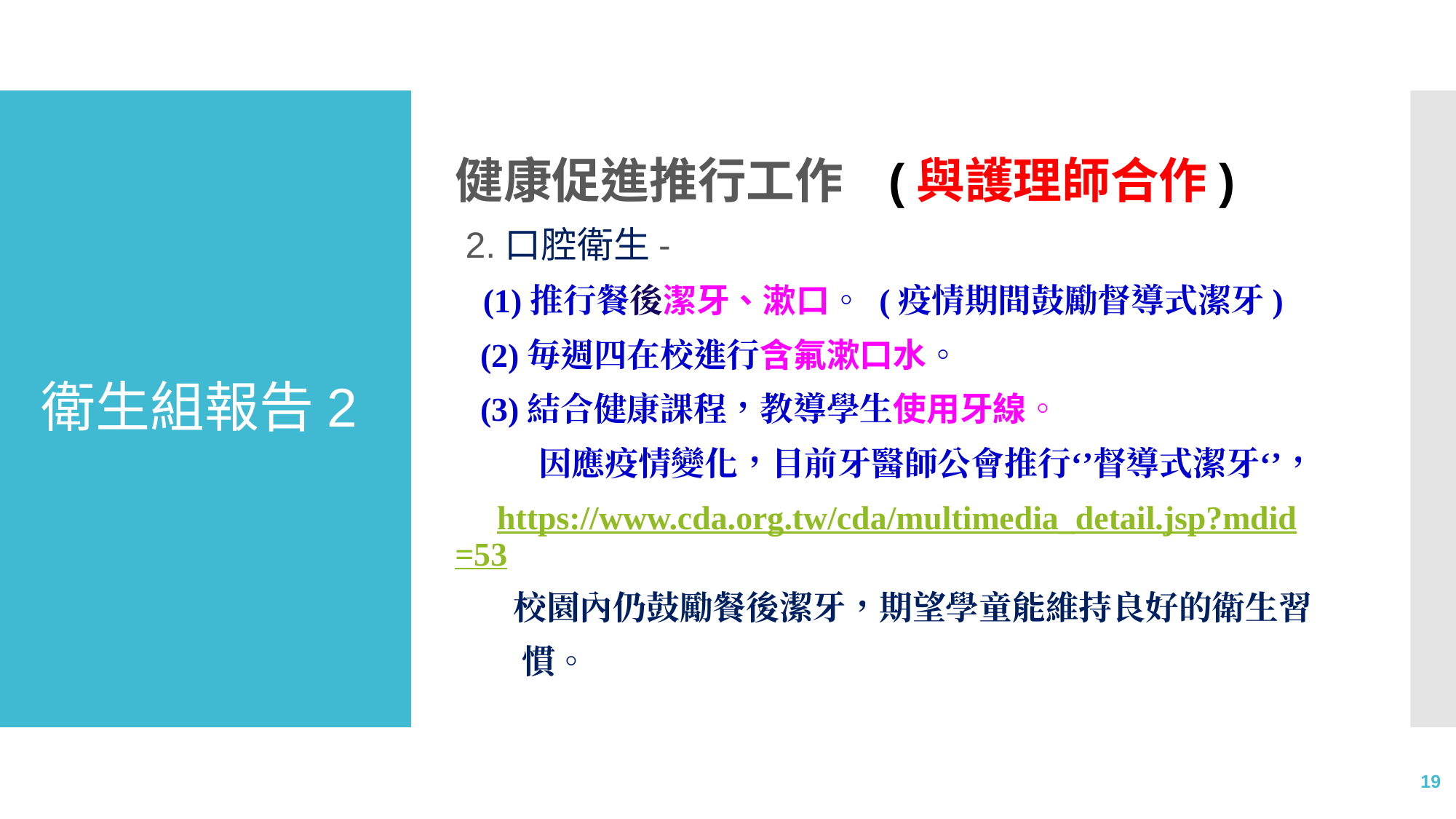

# 衛生組報告2
健康促進推行工作   (與護理師合作)
 2.口腔衛生-
   (1)推行餐後潔牙、漱口。 (疫情期間鼓勵督導式潔牙)
   (2)毎週四在校進行含氟漱口水。
   (3)結合健康課程，教導學生使用牙線。
         因應疫情變化，目前牙醫師公會推行‘’督導式潔牙‘’，
     https://www.cda.org.tw/cda/multimedia_detail.jsp?mdid=53
      校園內仍鼓勵餐後潔牙，期望學童能維持良好的衛生習
       慣。
19